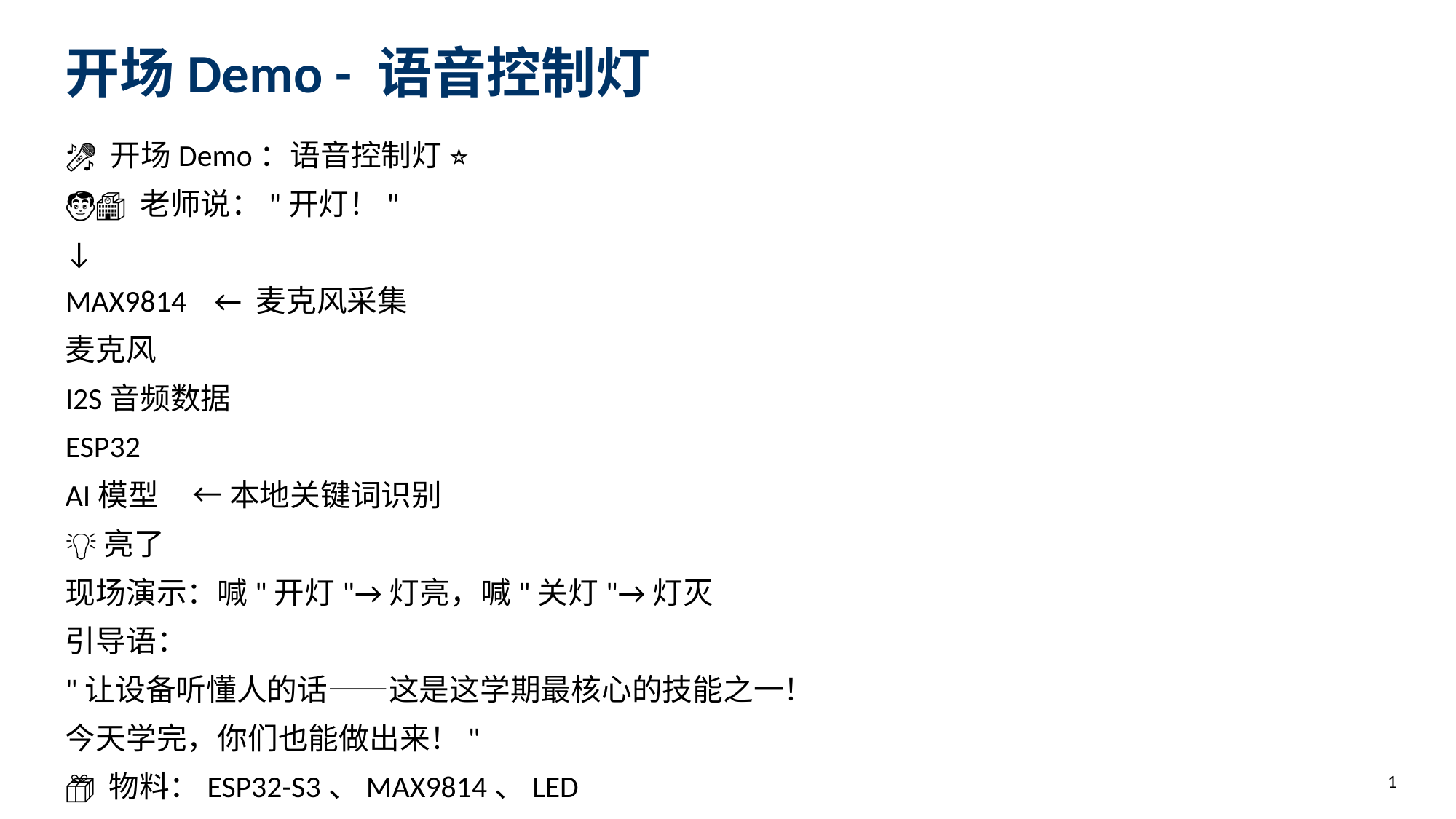

开场Demo - 语音控制灯
🎤 开场Demo：语音控制灯 ⭐
👨‍🏫 老师说："开灯！"
↓
MAX9814    ← 麦克风采集
麦克风
I2S音频数据
ESP32
AI模型     ← 本地关键词识别
💡亮了
现场演示：喊"开灯"→灯亮，喊"关灯"→灯灭
引导语：
"让设备听懂人的话——这是这学期最核心的技能之一！
今天学完，你们也能做出来！"
📦 物料：ESP32-S3、MAX9814、LED
1